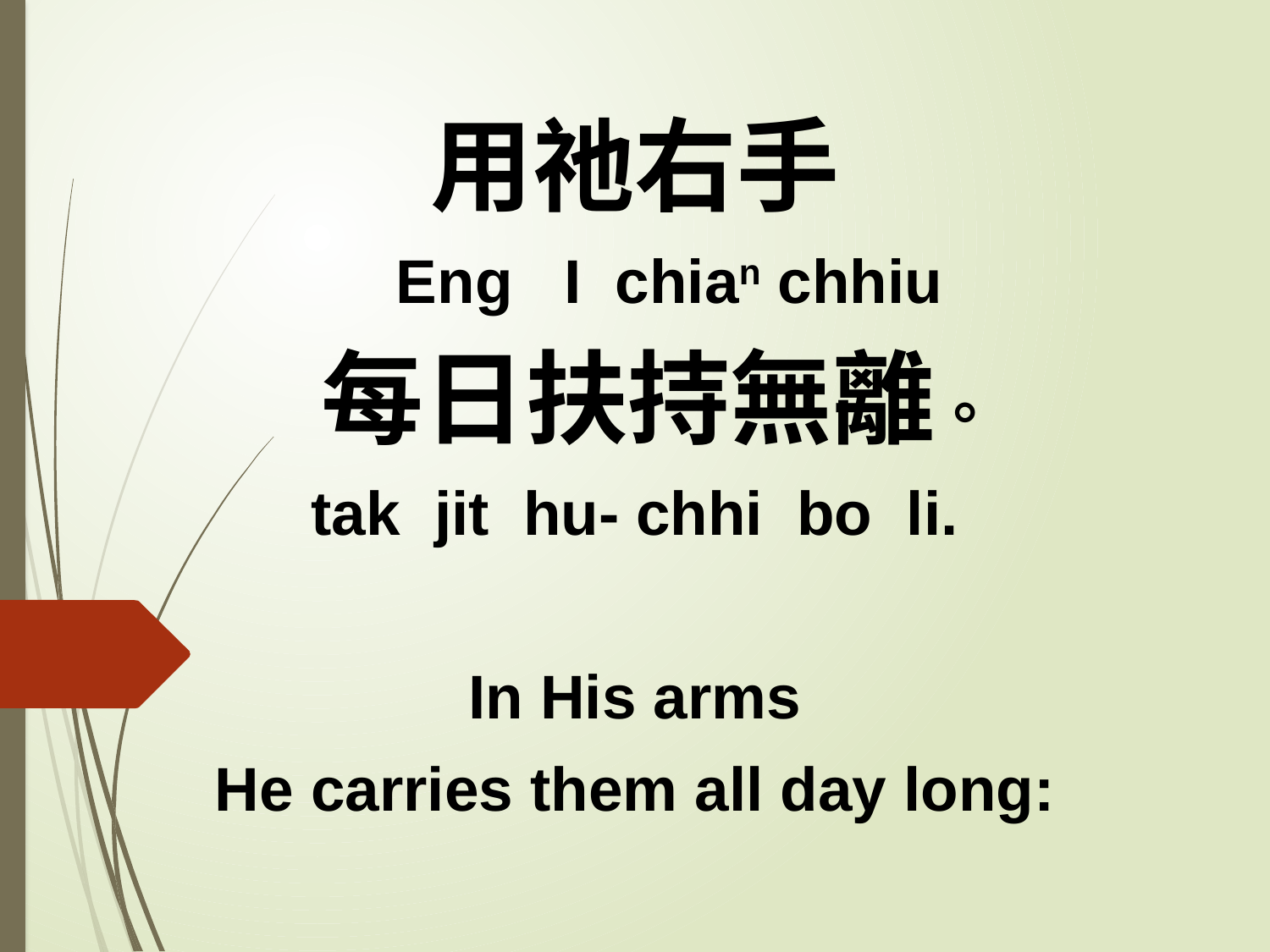

用祂右手
    Eng   I  chian chhiu
 每日扶持無離。
tak  jit  hu- chhi  bo  li.

In His arms
He carries them all day long: